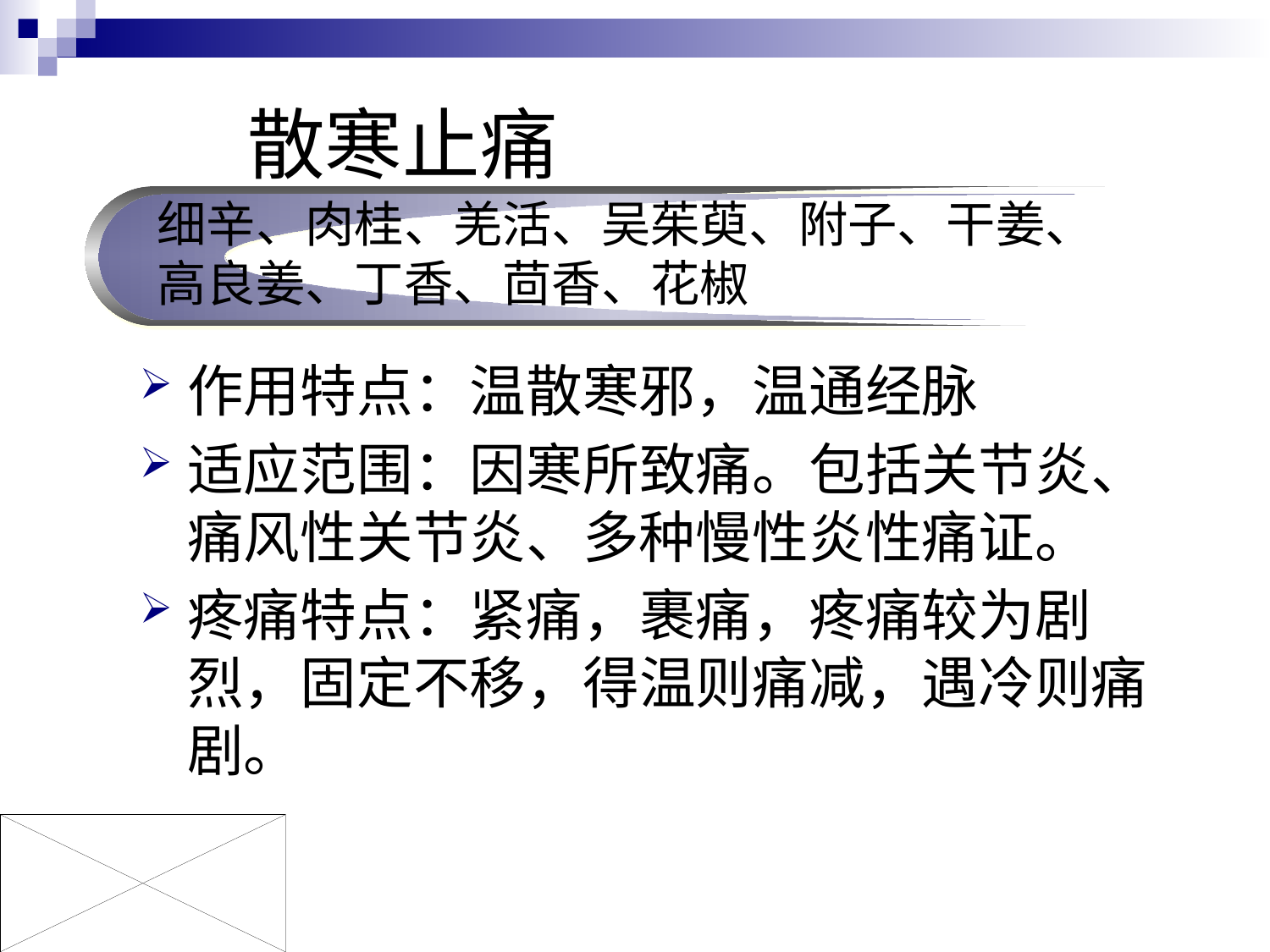

# 散寒止痛

细辛、肉桂、羌活、吴茱萸、附子、干姜、
高良姜、丁香、茴香、花椒
作用特点：温散寒邪，温通经脉
适应范围：因寒所致痛。包括关节炎、痛风性关节炎、多种慢性炎性痛证。
疼痛特点：紧痛，裹痛，疼痛较为剧烈，固定不移，得温则痛减，遇冷则痛剧。